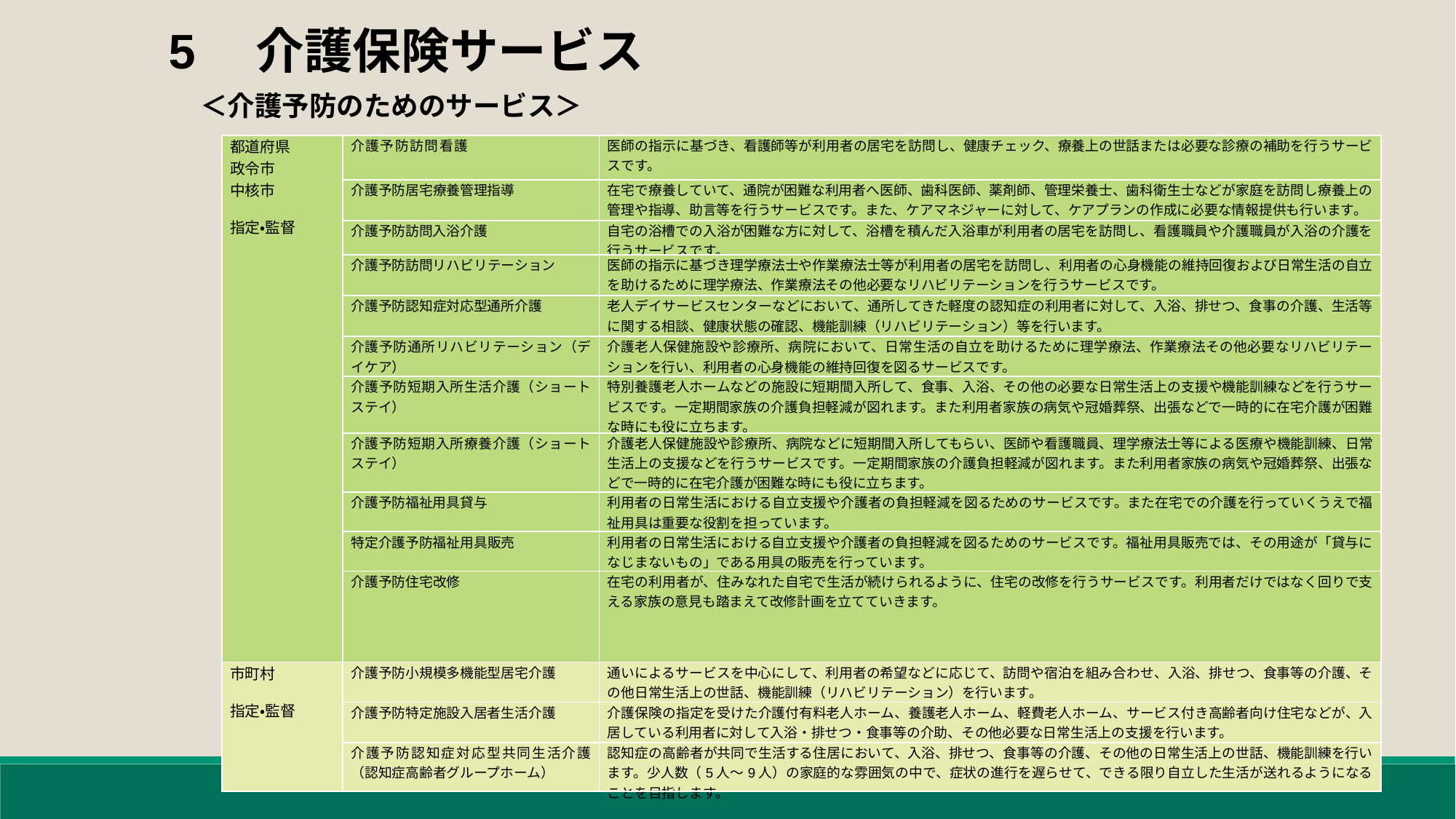

5　介護保険サービス
＜介護予防のためのサービス＞
| 都道府県 政令市 中核市 指定・監督 | 介護予防訪問看護 | 医師の指示に基づき、看護師等が利用者の居宅を訪問し、健康チェック、療養上の世話または必要な診療の補助を行うサービスです。 |
| --- | --- | --- |
|  | 介護予防居宅療養管理指導 | 在宅で療養していて、通院が困難な利用者へ医師、歯科医師、薬剤師、管理栄養士、歯科衛生士などが家庭を訪問し療養上の管理や指導、助言等を行うサービスです。また、ケアマネジャーに対して、ケアプランの作成に必要な情報提供も行います。 |
|  | 介護予防訪問入浴介護 | 自宅の浴槽での入浴が困難な方に対して、浴槽を積んだ入浴車が利用者の居宅を訪問し、看護職員や介護職員が入浴の介護を行うサービスです。 |
|  | 介護予防訪問リハビリテーション | 医師の指示に基づき理学療法士や作業療法士等が利用者の居宅を訪問し、利用者の心身機能の維持回復および日常生活の自立を助けるために理学療法、作業療法その他必要なリハビリテーションを行うサービスです。 |
|  | 介護予防認知症対応型通所介護 | 老人デイサービスセンターなどにおいて、通所してきた軽度の認知症の利用者に対して、入浴、排せつ、食事の介護、生活等に関する相談、健康状態の確認、機能訓練（リハビリテーション）等を行います。 |
|  | 介護予防通所リハビリテーション（デイケア） | 介護老人保健施設や診療所、病院において、日常生活の自立を助けるために理学療法、作業療法その他必要なリハビリテーションを行い、利用者の心身機能の維持回復を図るサービスです。 |
|  | 介護予防短期入所生活介護（ショートステイ） | 特別養護老人ホームなどの施設に短期間入所して、食事、入浴、その他の必要な日常生活上の支援や機能訓練などを行うサービスです。一定期間家族の介護負担軽減が図れます。また利用者家族の病気や冠婚葬祭、出張などで一時的に在宅介護が困難な時にも役に立ちます。 |
|  | 介護予防短期入所療養介護（ショートステイ） | 介護老人保健施設や診療所、病院などに短期間入所してもらい、医師や看護職員、理学療法士等による医療や機能訓練、日常生活上の支援などを行うサービスです。一定期間家族の介護負担軽減が図れます。また利用者家族の病気や冠婚葬祭、出張などで一時的に在宅介護が困難な時にも役に立ちます。 |
|  | 介護予防福祉用具貸与 | 利用者の日常生活における自立支援や介護者の負担軽減を図るためのサービスです。また在宅での介護を行っていくうえで福祉用具は重要な役割を担っています。 |
|  | 特定介護予防福祉用具販売 | 利用者の日常生活における自立支援や介護者の負担軽減を図るためのサービスです。福祉用具販売では、その用途が「貸与になじまないもの」である用具の販売を行っています。 |
|  | 介護予防住宅改修 | 在宅の利用者が、住みなれた自宅で生活が続けられるように、住宅の改修を行うサービスです。利用者だけではなく回りで支える家族の意見も踏まえて改修計画を立てていきます。 |
| 市町村 指定・監督 | 介護予防小規模多機能型居宅介護 | 通いによるサービスを中心にして、利用者の希望などに応じて、訪問や宿泊を組み合わせ、入浴、排せつ、食事等の介護、その他日常生活上の世話、機能訓練（リハビリテーション）を行います。 |
|  | 介護予防特定施設入居者生活介護 | 介護保険の指定を受けた介護付有料老人ホーム、養護老人ホーム、軽費老人ホーム、サービス付き高齢者向け住宅などが、入居している利用者に対して入浴・排せつ・食事等の介助、その他必要な日常生活上の支援を行います。 |
|  | 介護予防認知症対応型共同生活介護（認知症高齢者グループホーム） | 認知症の高齢者が共同で生活する住居において、入浴、排せつ、食事等の介護、その他の日常生活上の世話、機能訓練を行います。少人数（5人～9人）の家庭的な雰囲気の中で、症状の進行を遅らせて、できる限り自立した生活が送れるようになることを目指します。 |